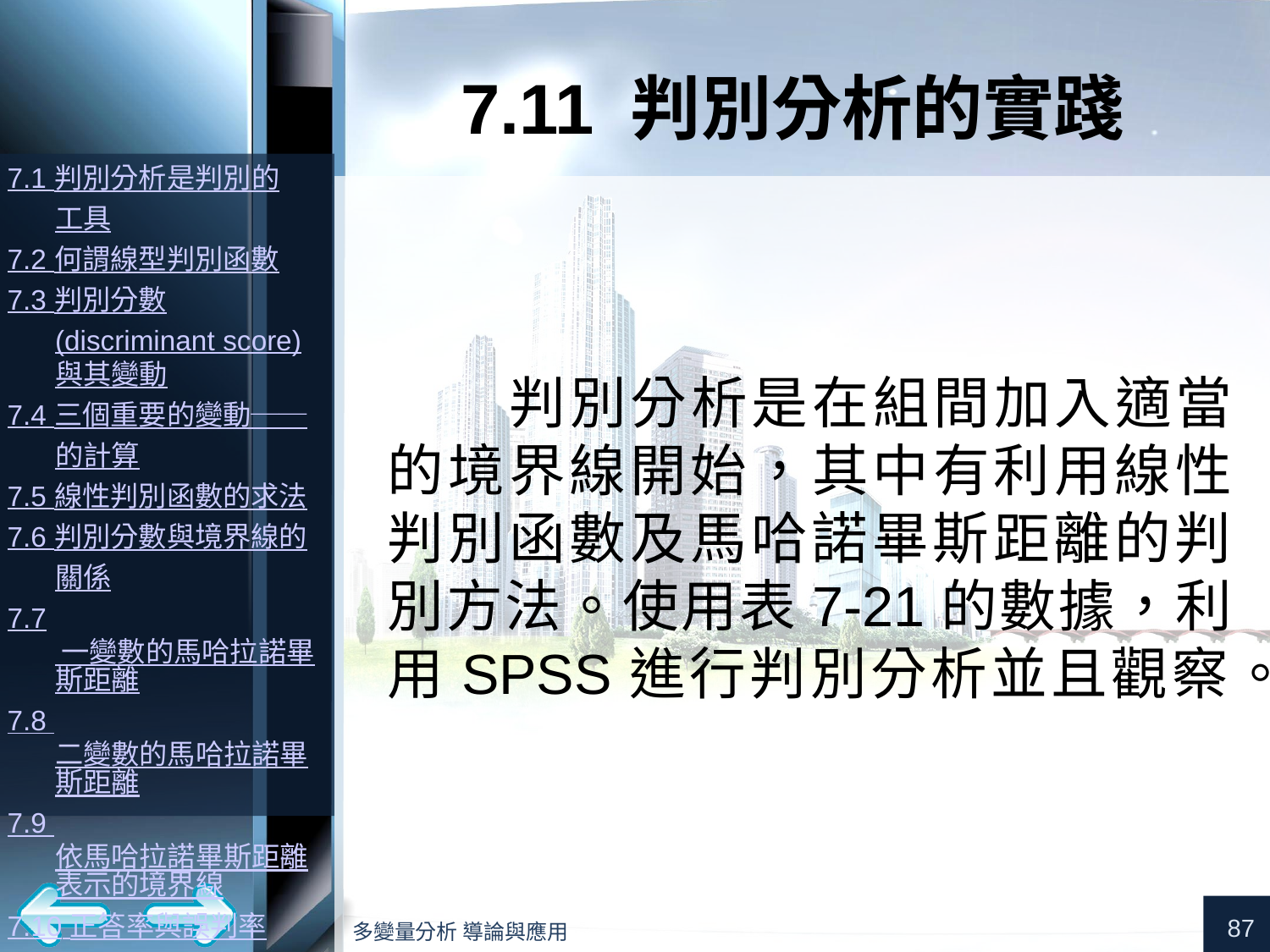

# 7.11 判別分析的實踐
判別分析是在組間加入適當的境界線開始，其中有利用線性判別函數及馬哈諾畢斯距離的判別方法。使用表7-21的數據，利用SPSS進行判別分析並且觀察。
87
多變量分析 導論與應用